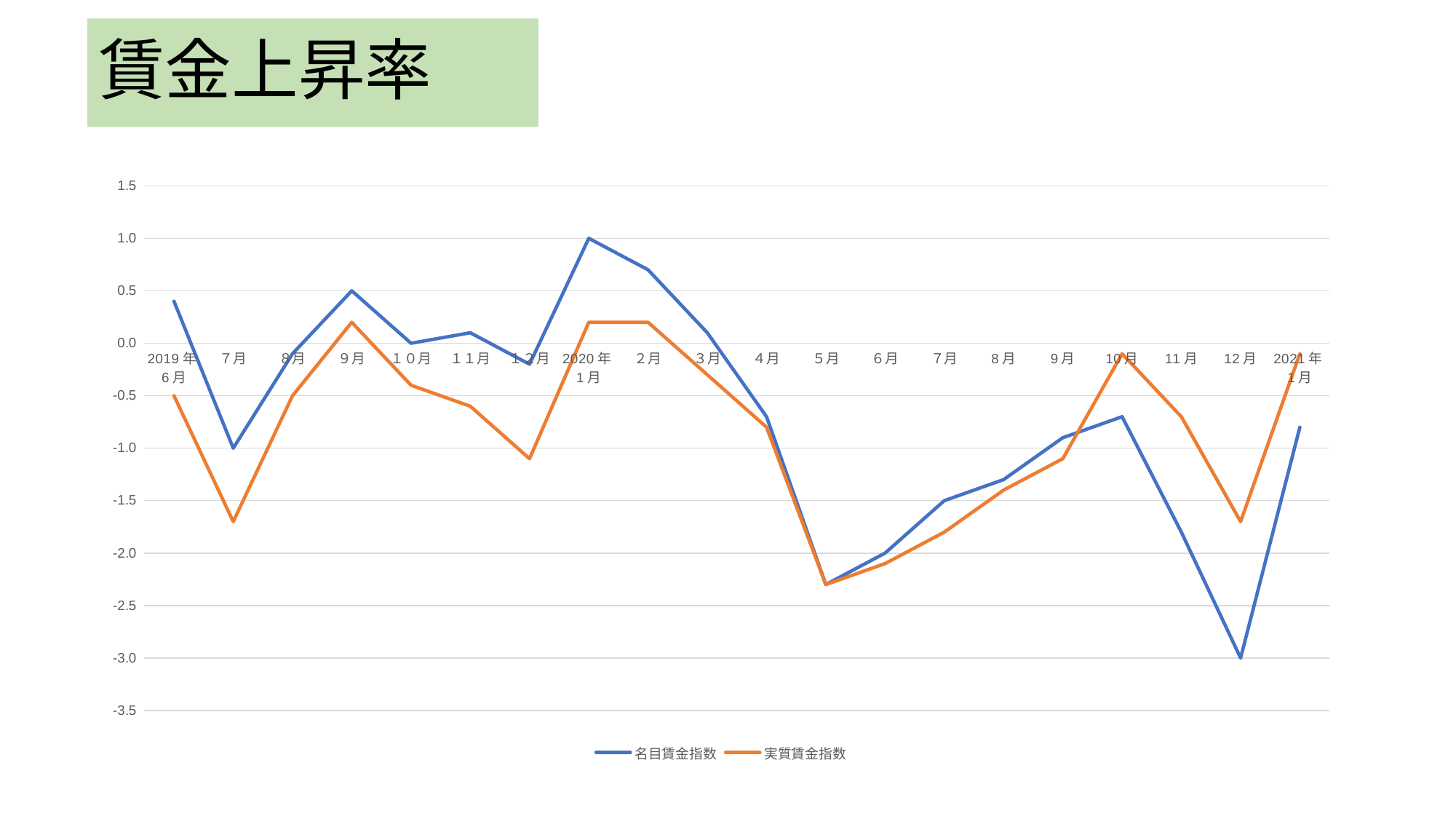

# 賃金上昇率

### Chart

| Category | 名目賃金指数 | 実質賃金指数 |
|---|---|---|
| 2019年6月 | 0.4 | -0.5 |
| ７月 | -1.0 | -1.7 |
| ８月 | -0.1 | -0.5 |
| ９月 | 0.5 | 0.2 |
| １０月 | 0.0 | -0.4 |
| １１月 | 0.1 | -0.6 |
| １２月 | -0.2 | -1.1 |
| 2020年1月 | 1.0 | 0.2 |
| ２月 | 0.7 | 0.2 |
| ３月 | 0.1 | -0.3 |
| ４月 | -0.7 | -0.8 |
| ５月 | -2.3 | -2.3 |
| ６月 | -2.0 | -2.1 |
| ７月 | -1.5 | -1.8 |
| 8月 | -1.3 | -1.4 |
| 9月 | -0.9 | -1.1 |
| 10月 | -0.7 | -0.1 |
| 11月 | -1.8 | -0.7 |
| 12月 | -3.0 | -1.7 |
| 2021年1月 | -0.8 | -0.1 |